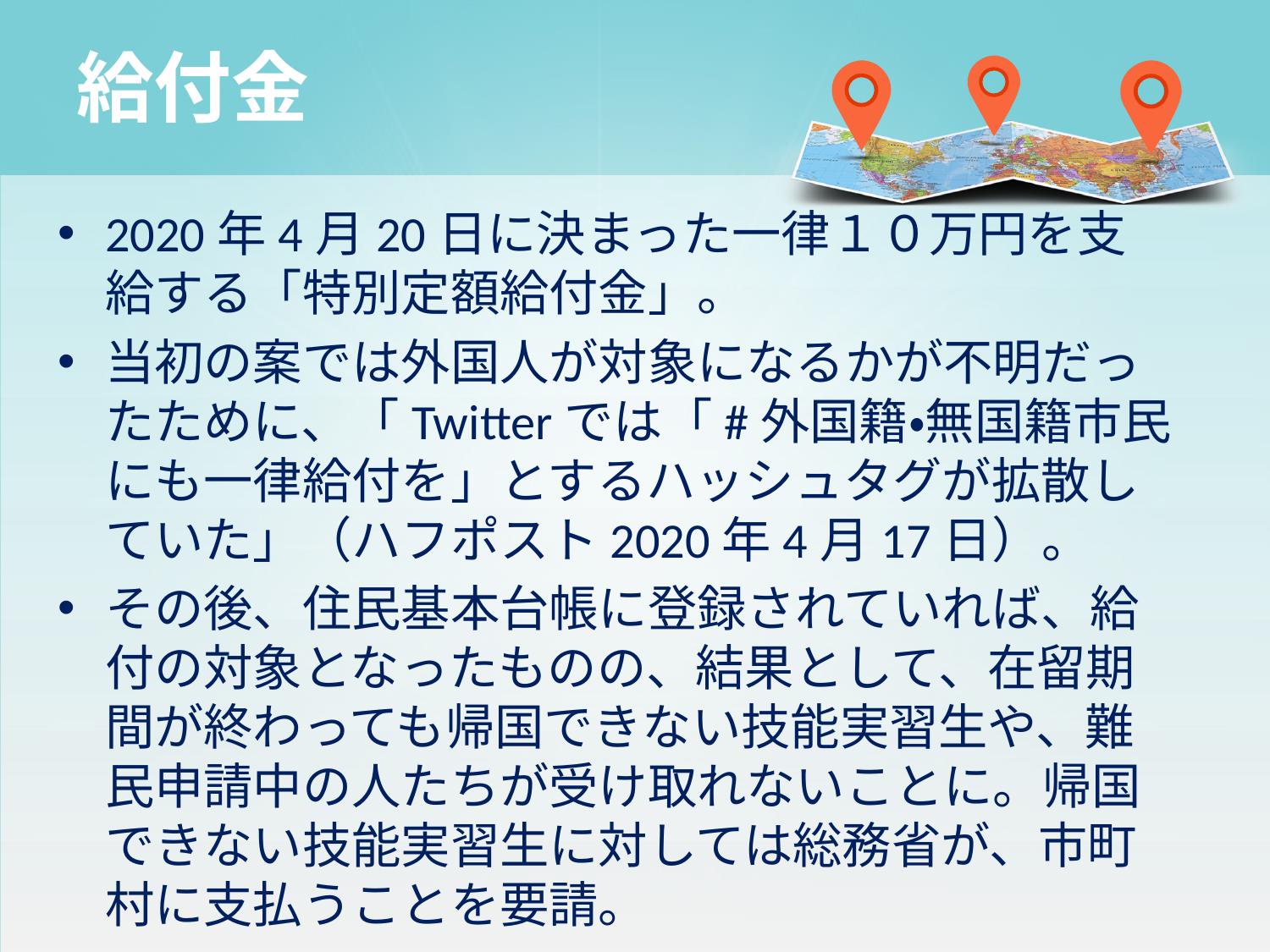

# 給付金
2020年4月20日に決まった一律１０万円を支給する「特別定額給付金」。
当初の案では外国人が対象になるかが不明だったために、「Twitterでは「#外国籍・無国籍市民にも一律給付を」とするハッシュタグが拡散していた」（ハフポスト2020年4月17日）。
その後、住民基本台帳に登録されていれば、給付の対象となったものの、結果として、在留期間が終わっても帰国できない技能実習生や、難民申請中の人たちが受け取れないことに。帰国できない技能実習生に対しては総務省が、市町村に支払うことを要請。